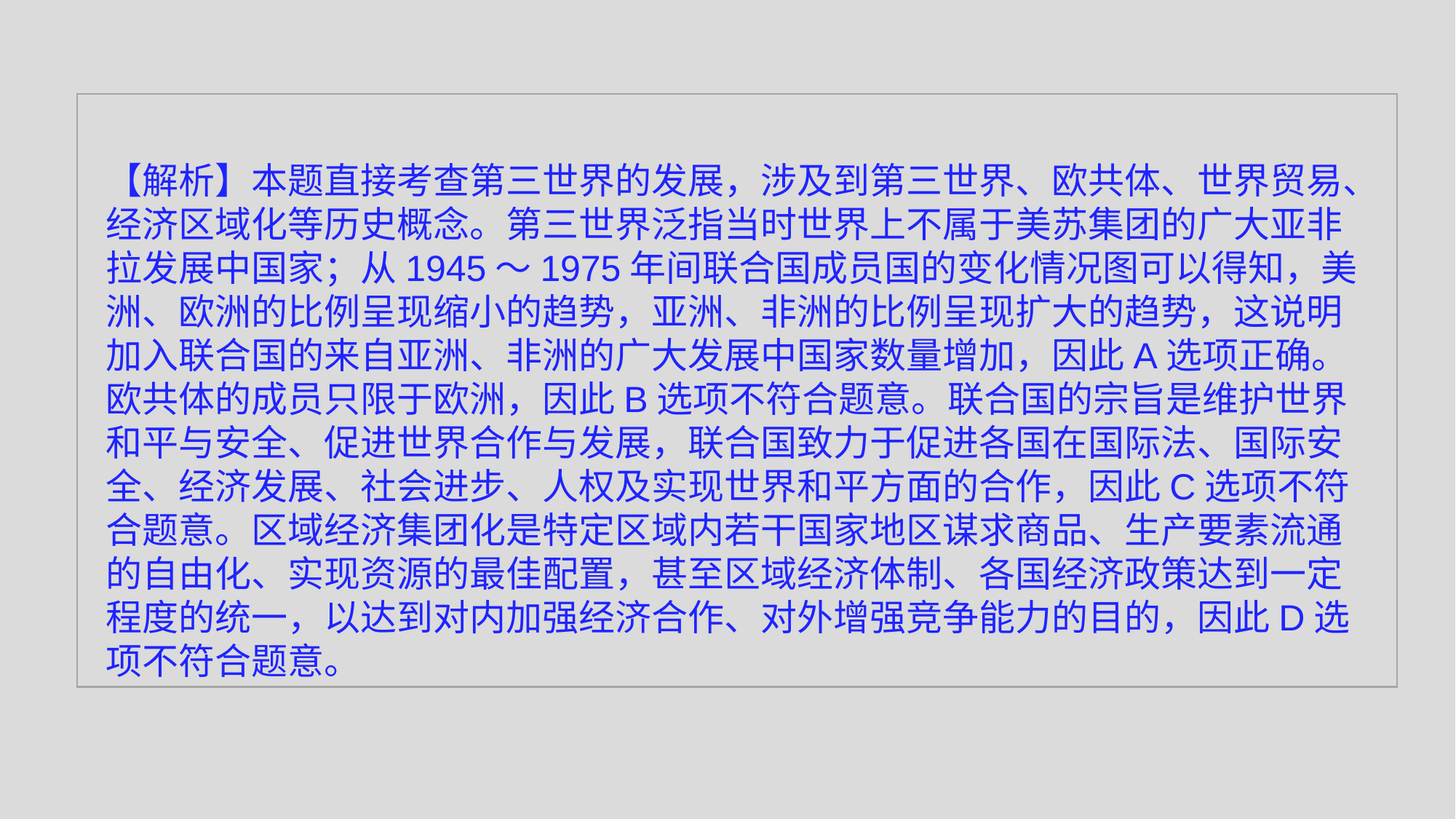

【解析】本题直接考查第三世界的发展，涉及到第三世界、欧共体、世界贸易、经济区域化等历史概念。第三世界泛指当时世界上不属于美苏集团的广大亚非拉发展中国家；从1945～1975年间联合国成员国的变化情况图可以得知，美洲、欧洲的比例呈现缩小的趋势，亚洲、非洲的比例呈现扩大的趋势，这说明加入联合国的来自亚洲、非洲的广大发展中国家数量增加，因此A选项正确。欧共体的成员只限于欧洲，因此B选项不符合题意。联合国的宗旨是维护世界和平与安全、促进世界合作与发展，联合国致力于促进各国在国际法、国际安全、经济发展、社会进步、人权及实现世界和平方面的合作，因此C选项不符合题意。区域经济集团化是特定区域内若干国家地区谋求商品、生产要素流通的自由化、实现资源的最佳配置，甚至区域经济体制、各国经济政策达到一定程度的统一，以达到对内加强经济合作、对外增强竞争能力的目的，因此D选项不符合题意。